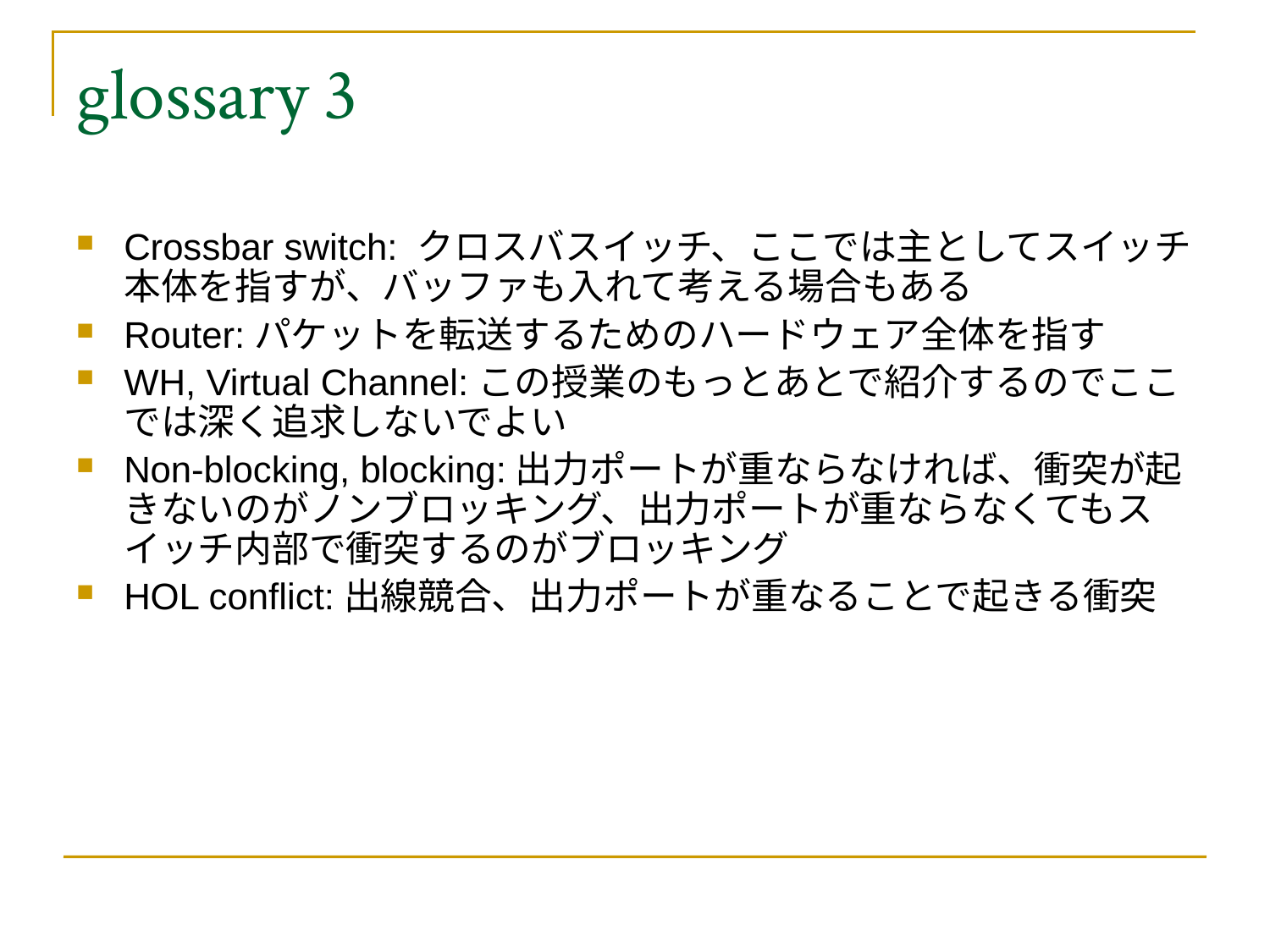

# glossary 3
Crossbar switch: クロスバスイッチ、ここでは主としてスイッチ本体を指すが、バッファも入れて考える場合もある
Router:パケットを転送するためのハードウェア全体を指す
WH, Virtual Channel:この授業のもっとあとで紹介するのでここでは深く追求しないでよい
Non-blocking, blocking:出力ポートが重ならなければ、衝突が起きないのがノンブロッキング、出力ポートが重ならなくてもスイッチ内部で衝突するのがブロッキング
HOL conflict:出線競合、出力ポートが重なることで起きる衝突